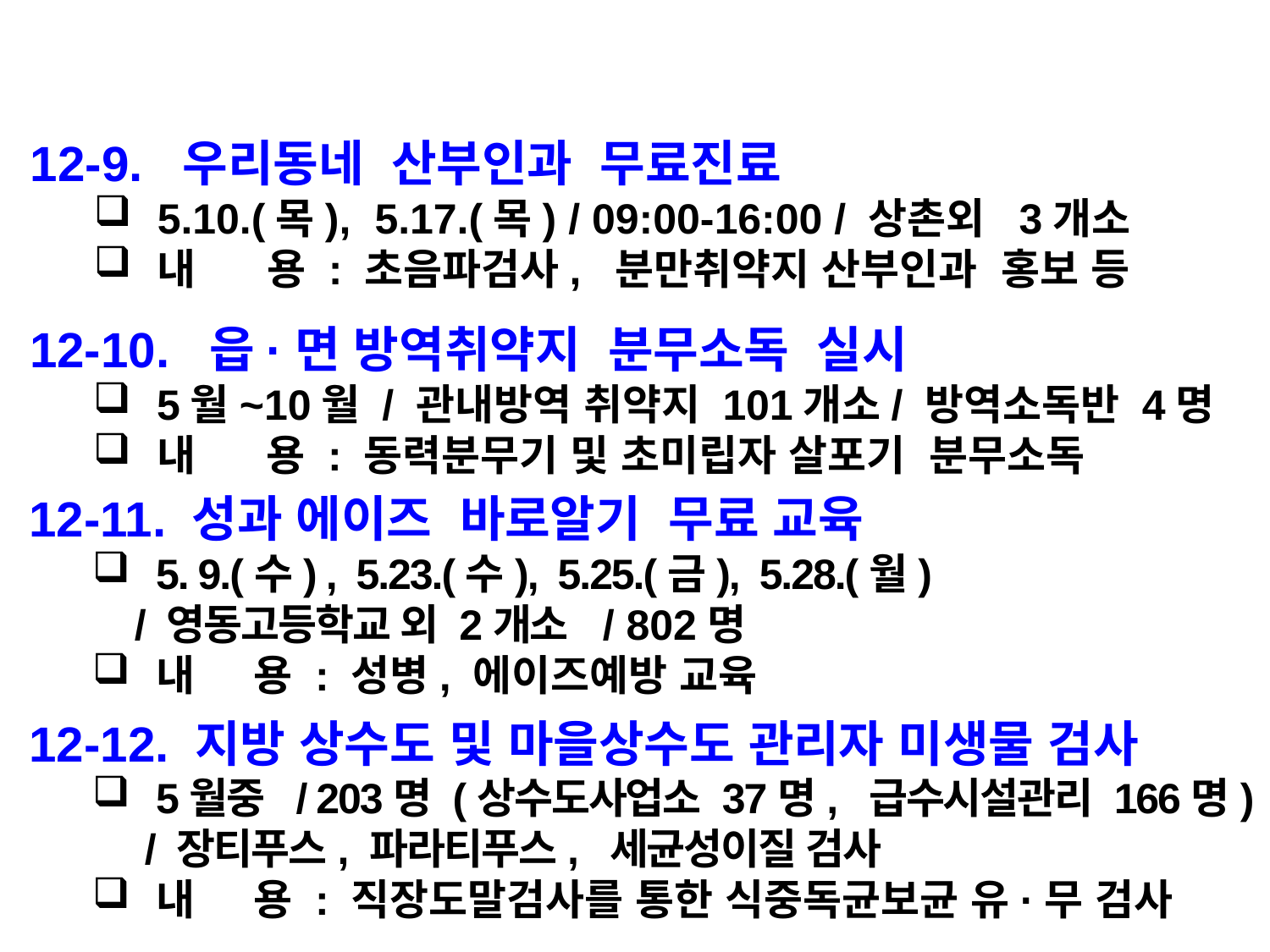

12-9.  우리동네  산부인과  무료진료
5.10.(목),  5.17.(목) / 09:00-16:00 / 상촌외  3개소
내      용 : 초음파검사,  분만취약지 산부인과  홍보 등
12-10.  읍·면 방역취약지  분무소독  실시
5월~10월 / 관내방역 취약지 101개소/ 방역소독반 4명
내      용 : 동력분무기 및 초미립자 살포기  분무소독
12-11. 성과 에이즈  바로알기  무료 교육
5. 9.(수) ,  5.23.(수),  5.25.(금),  5.28.(월)
    / 영동고등학교 외 2개소  / 802명
내     용 : 성병, 에이즈예방 교육

12-12. 지방 상수도 및 마을상수도 관리자 미생물 검사
5월중  / 203명 (상수도사업소 37명,  급수시설관리 166명)
     / 장티푸스, 파라티푸스,  세균성이질 검사
내     용 : 직장도말검사를 통한 식중독균보균 유·무 검사